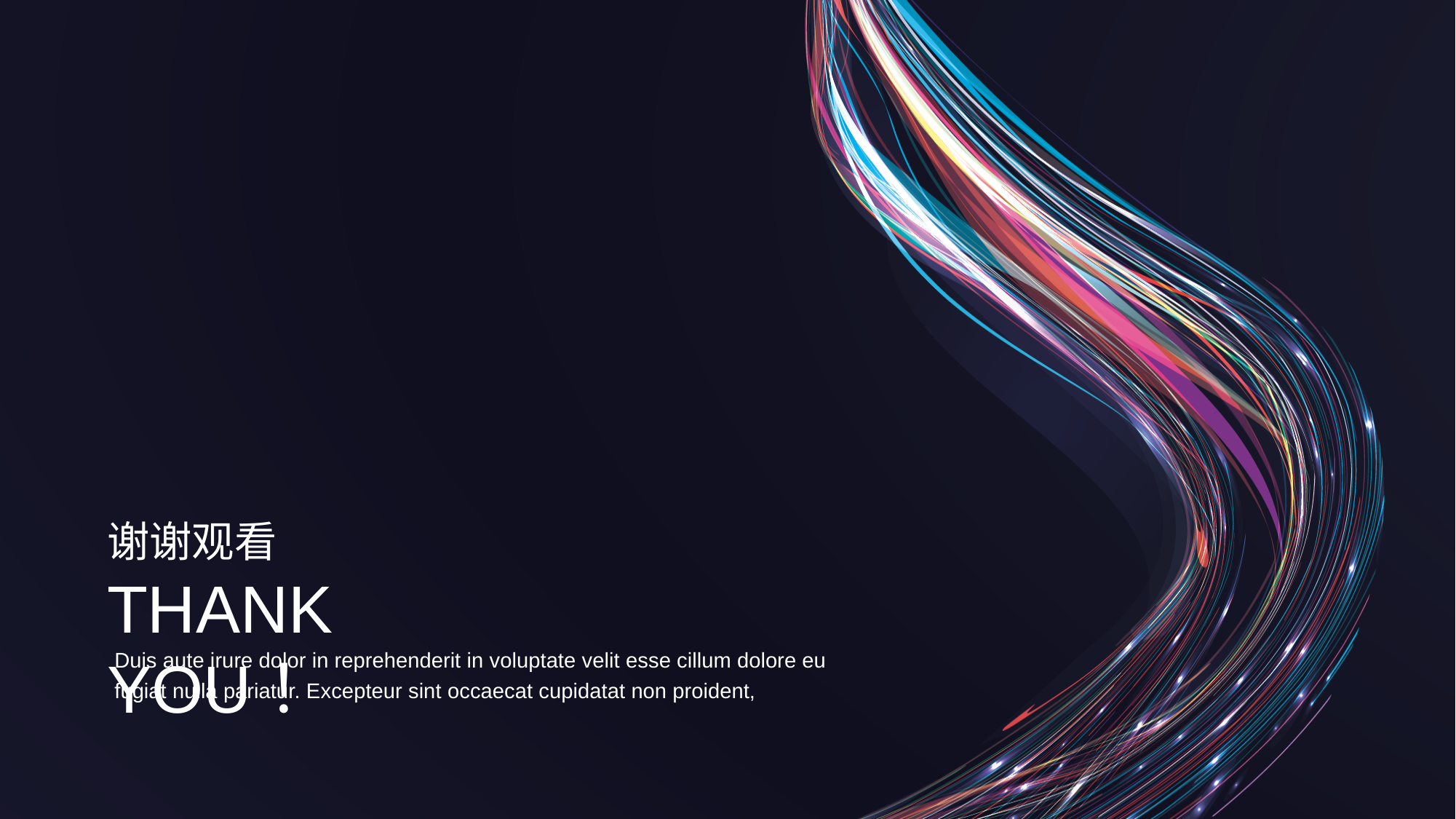

谢谢观看
THANK YOU！
Duis aute irure dolor in reprehenderit in voluptate velit esse cillum dolore eu fugiat nulla pariatur. Excepteur sint occaecat cupidatat non proident,